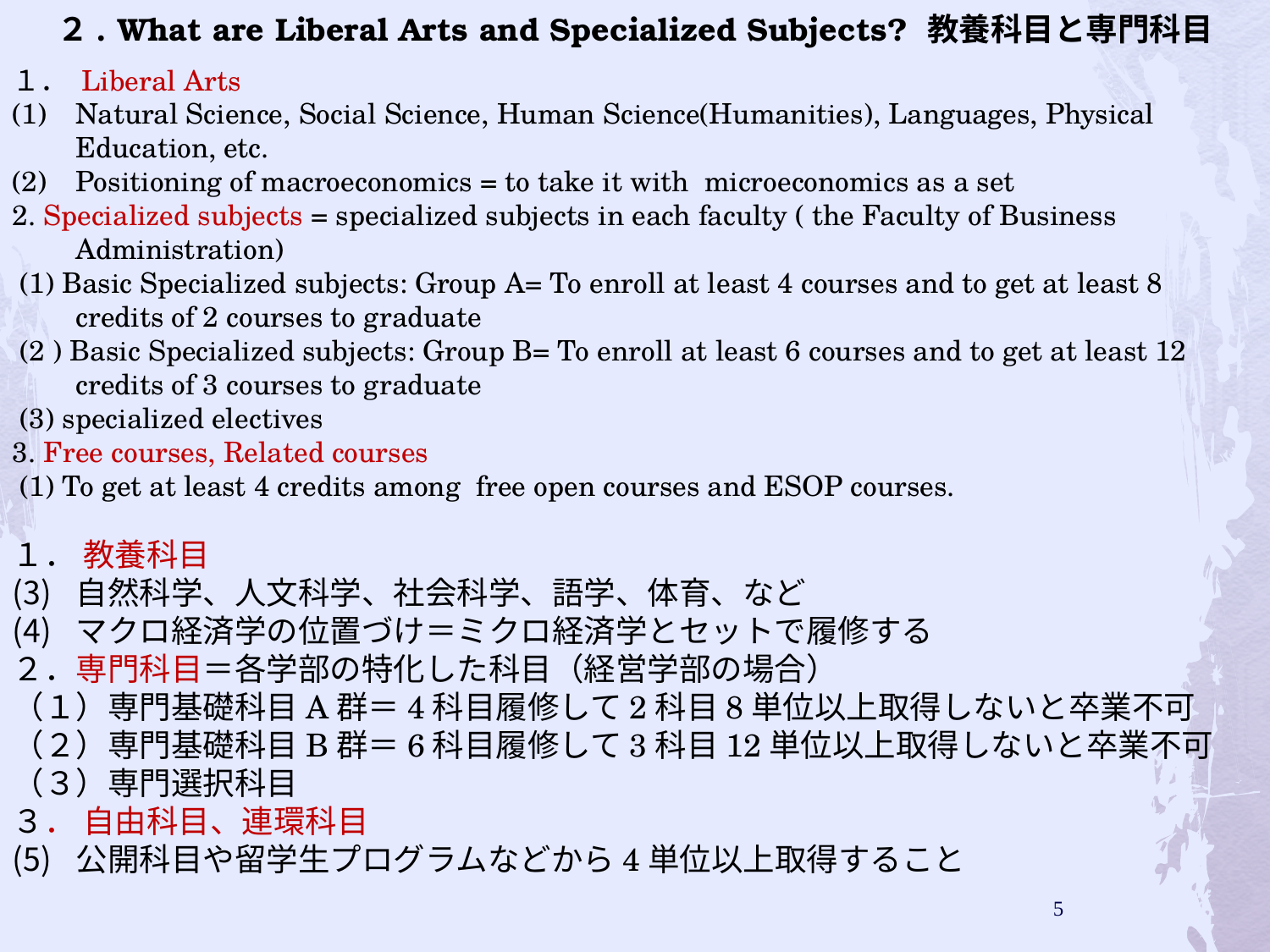

# ２. What are Liberal Arts and Specialized Subjects? 教養科目と専門科目
１． Liberal Arts
Natural Science, Social Science, Human Science(Humanities), Languages, Physical Education, etc.
Positioning of macroeconomics = to take it with  microeconomics as a set
2. Specialized subjects = specialized subjects in each faculty ( the Faculty of Business Administration)
 (1) Basic Specialized subjects: Group A= To enroll at least 4 courses and to get at least 8 credits of 2 courses to graduate
 (2 ) Basic Specialized subjects: Group B= To enroll at least 6 courses and to get at least 12 credits of 3 courses to graduate
 (3) specialized electives
3. Free courses, Related courses
 (1) To get at least 4 credits among  free open courses and ESOP courses.

１． 教養科目
自然科学、人文科学、社会科学、語学、体育、など
マクロ経済学の位置づけ＝ミクロ経済学とセットで履修する
２．専門科目＝各学部の特化した科目（経営学部の場合）
（１）専門基礎科目A群＝4科目履修して2科目8単位以上取得しないと卒業不可
（２）専門基礎科目B群＝6科目履修して3科目12単位以上取得しないと卒業不可
（３）専門選択科目
３． 自由科目、連環科目
公開科目や留学生プログラムなどから4単位以上取得すること

5